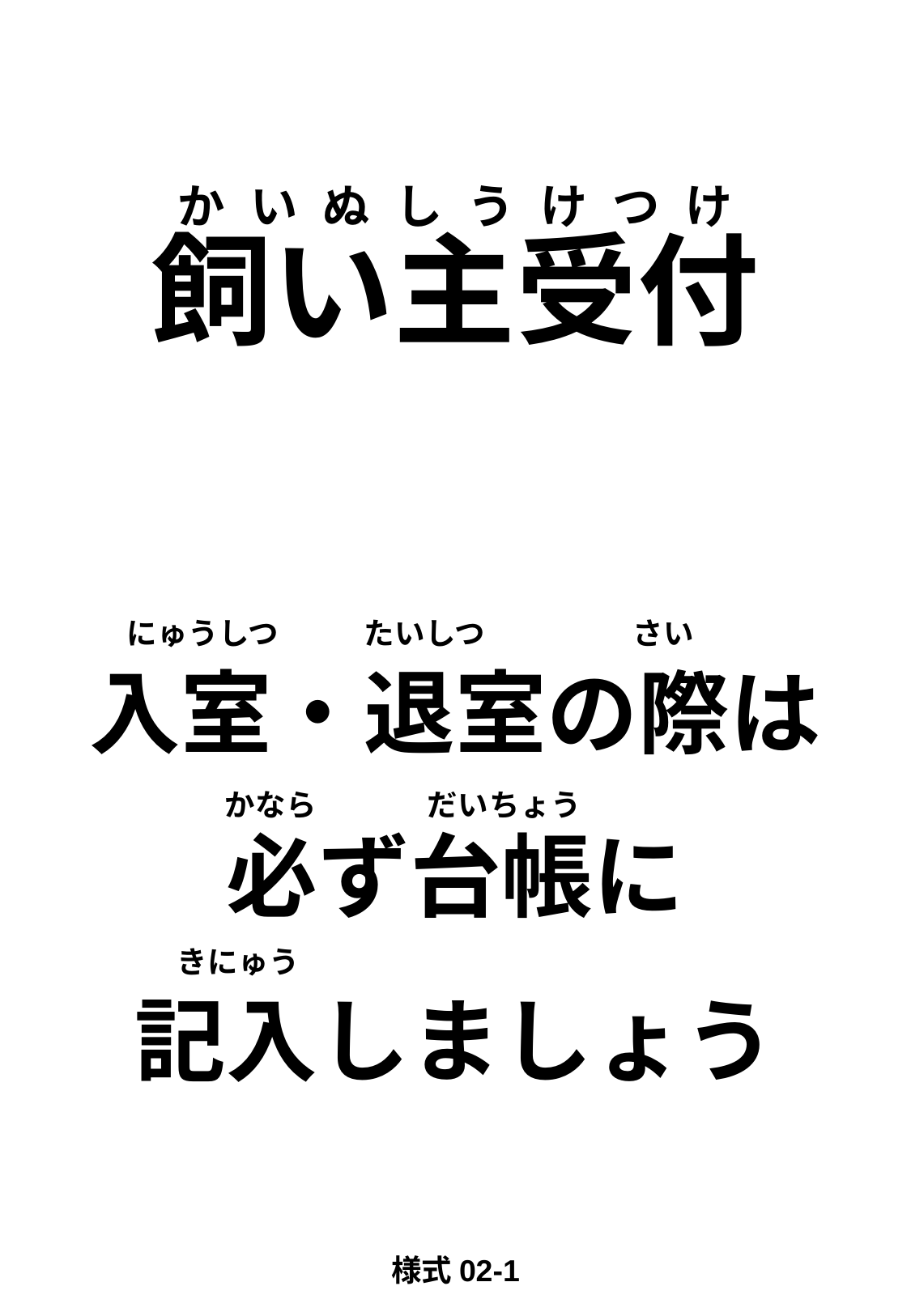

かいぬしうけつけ
# 飼い主受付
入室・退室の際は
必ず台帳に
記入しましょう
たいしつ
さい
にゅうしつ
だいちょう
かなら
きにゅう
様式02-1